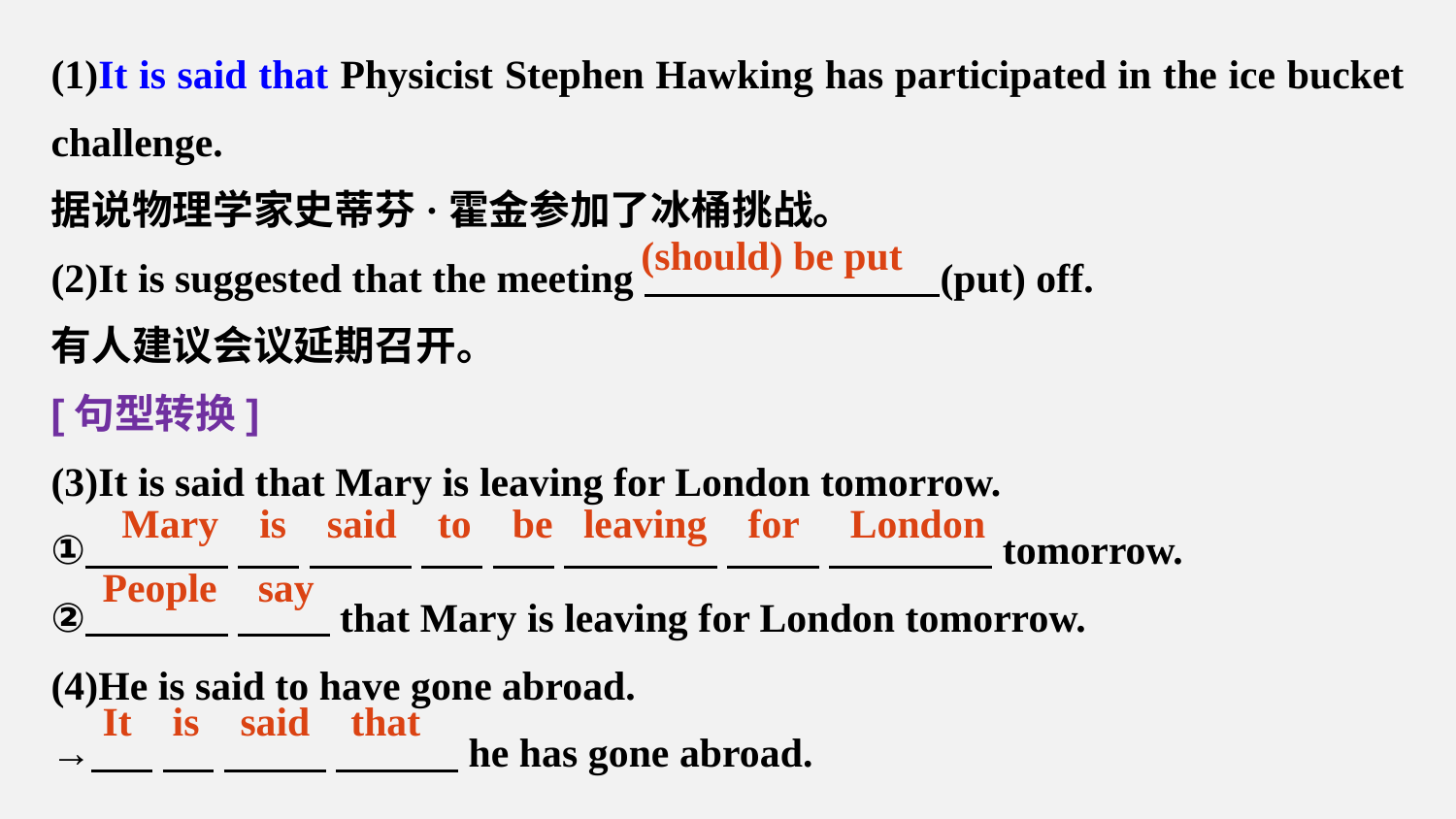

(1)It is said that Physicist Stephen Hawking has participated in the ice bucket challenge.
据说物理学家史蒂芬·霍金参加了冰桶挑战。
(2)It is suggested that the meeting                              (put) off.
有人建议会议延期召开。
[句型转换]
(3)It is said that Mary is leaving for London tomorrow.
①                                                                                          tomorrow.
②                         that Mary is leaving for London tomorrow.
(4)He is said to have gone abroad.
→                                     he has gone abroad.
(should) be put
Mary    is    said    to    be   leaving    for     London
People    say
It    is    said    that